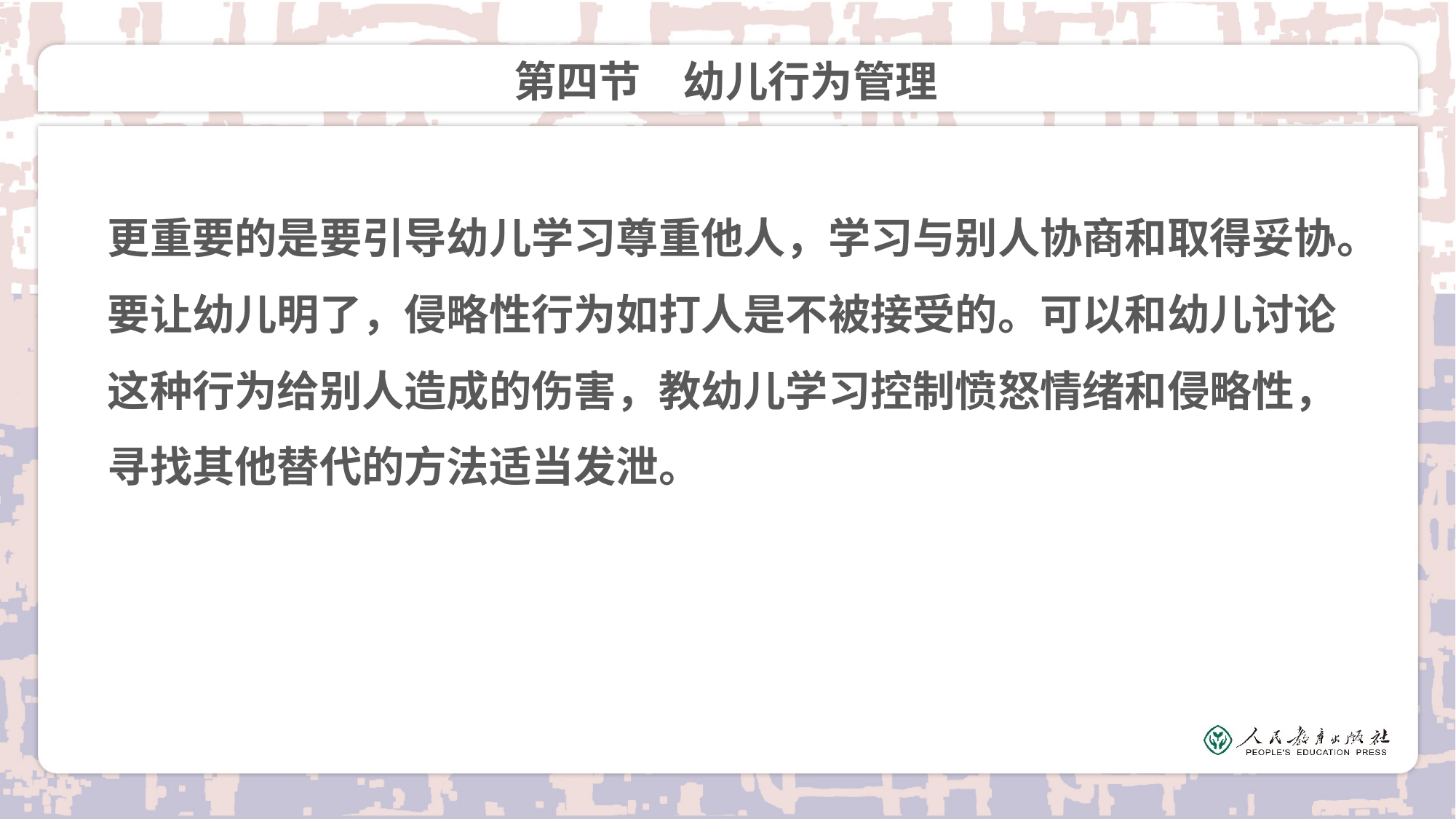

# 第四节　幼儿行为管理
更重要的是要引导幼儿学习尊重他人，学习与别人协商和取得妥协。要让幼儿明了，侵略性行为如打人是不被接受的。可以和幼儿讨论这种行为给别人造成的伤害，教幼儿学习控制愤怒情绪和侵略性，寻找其他替代的方法适当发泄。